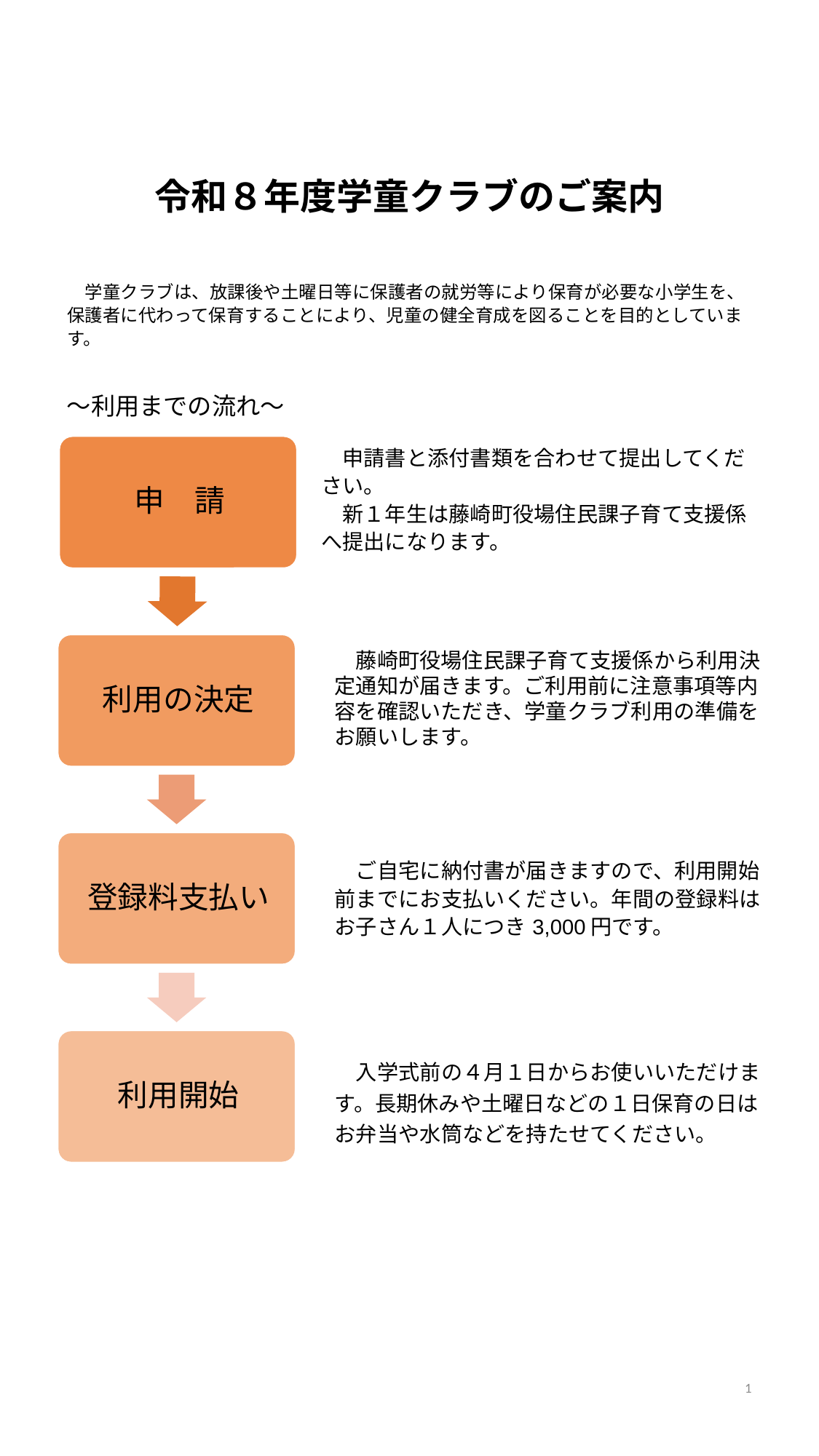

# 令和８年度学童クラブのご案内
　学童クラブは、放課後や土曜日等に保護者の就労等により保育が必要な小学生を、保護者に代わって保育することにより、児童の健全育成を図ることを目的としています。
　～利用までの流れ～
　申請書と添付書類を合わせて提出してください。
　新１年生は藤崎町役場住民課子育て支援係へ提出になります。
申　請

利用の決定

登録料支払い

利用開始
　藤崎町役場住民課子育て支援係から利用決定通知が届きます。ご利用前に注意事項等内容を確認いただき、学童クラブ利用の準備をお願いします。
　ご自宅に納付書が届きますので、利用開始前までにお支払いください。年間の登録料はお子さん１人につき3,000円です。

| 入学式前の４月１日からお使いいただけます。長期休みや土曜日などの１日保育の日はお弁当や水筒などを持たせてください。 |
| --- |
1